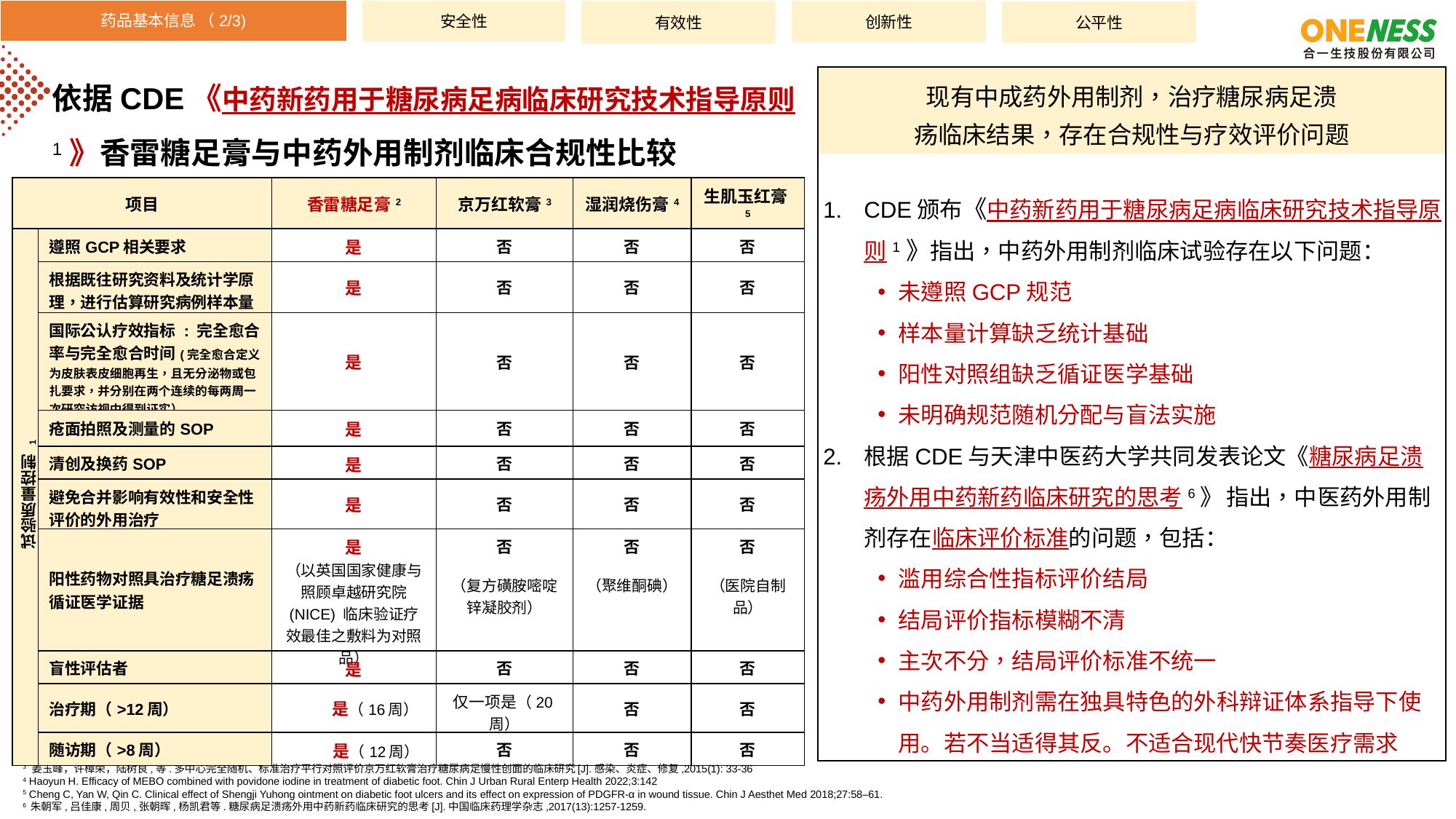

药品基本信息 （2/3)
有效性
创新性
安全性
公平性
依据CDE《中药新药用于糖尿病足病临床研究技术指导原则1》香雷糖足膏与中药外用制剂临床合规性比较

现有中成药外用制剂，治疗糖尿病足溃
疡临床结果，存在合规性与疗效评价问题
CDE颁布《中药新药用于糖尿病足病临床研究技术指导原则1》指出，中药外用制剂临床试验存在以下问题：
未遵照GCP规范
样本量计算缺乏统计基础
阳性对照组缺乏循证医学基础
未明确规范随机分配与盲法实施
根据CDE与天津中医药大学共同发表论文《糖尿病足溃疡外用中药新药临床研究的思考6》 指出，中医药外用制剂存在临床评价标准的问题，包括：
滥用综合性指标评价结局
结局评价指标模糊不清
主次不分，结局评价标准不统一
中药外用制剂需在独具特色的外科辩证体系指导下使用。若不当适得其反。不适合现代快节奏医疗需求
| 项目 |  | 香雷糖足膏2 | 京万红软膏3 | 湿润烧伤膏4 | 生肌玉红膏5 |
| --- | --- | --- | --- | --- | --- |
| 试验质量控制1 | 遵照GCP相关要求 | 是 | 否 | 否 | 否 |
|  | 根据既往研究资料及统计学原理，进行估算研究病例样本量 | 是 | 否 | 否 | 否 |
|  | 国际公认疗效指标 : 完全愈合率与完全愈合时间(完全愈合定义为皮肤表皮细胞再生，且无分泌物或包扎要求，并分别在两个连续的每两周一次研究访视中得到证实） | 是 | 否 | 否 | 否 |
|  | 疮面拍照及测量的SOP | 是 | 否 | 否 | 否 |
|  | 清创及换药SOP | 是 | 否 | 否 | 否 |
|  | 避免合并影响有效性和安全性评价的外用治疗 | 是 | 否 | 否 | 否 |
|  | 阳性药物对照具治疗糖足溃疡循证医学证据 | 是 （以英国国家健康与照顾卓越研究院 (NICE) 临床验证疗效最佳之敷料为对照品） | 否 （复方磺胺嘧啶锌凝胶剂） | 否 （聚维酮碘） | 否 （医院自制品） |
|  | 盲性评估者 | 是 | 否 | 否 | 否 |
|  | 治疗期（>12周） | 是（16周） | 仅一项是（20周） | 否 | 否 |
|  | 随访期（>8周） | 是（12周） | 否 | 否 | 否 |
1中药新药用于糖尿病足病临床研究技术指导原则
2 JAMA Netw Open. 2021;4(9):e2122607
3 姜玉峰，许樟荣，陆树良,等.多中心完全随机、标准治疗平行对照评价京万红软膏治疗糖尿病足慢性创面的临床研究[J].感染、炎症、修复,2015(1): 33-36
4 Haoyun H. Efficacy of MEBO combined with povidone iodine in treatment of diabetic foot. Chin J Urban Rural Enterp Health 2022;3:142
5 Cheng C, Yan W, Qin C. Clinical effect of Shengji Yuhong ointment on diabetic foot ulcers and its effect on expression of PDGFR-α in wound tissue. Chin J Aesthet Med 2018;27:58–61.
6 朱朝军,吕佳康,周贝,张朝晖,杨凯君等.糖尿病足溃疡外用中药新药临床研究的思考[J].中国临床药理学杂志,2017(13):1257-1259.